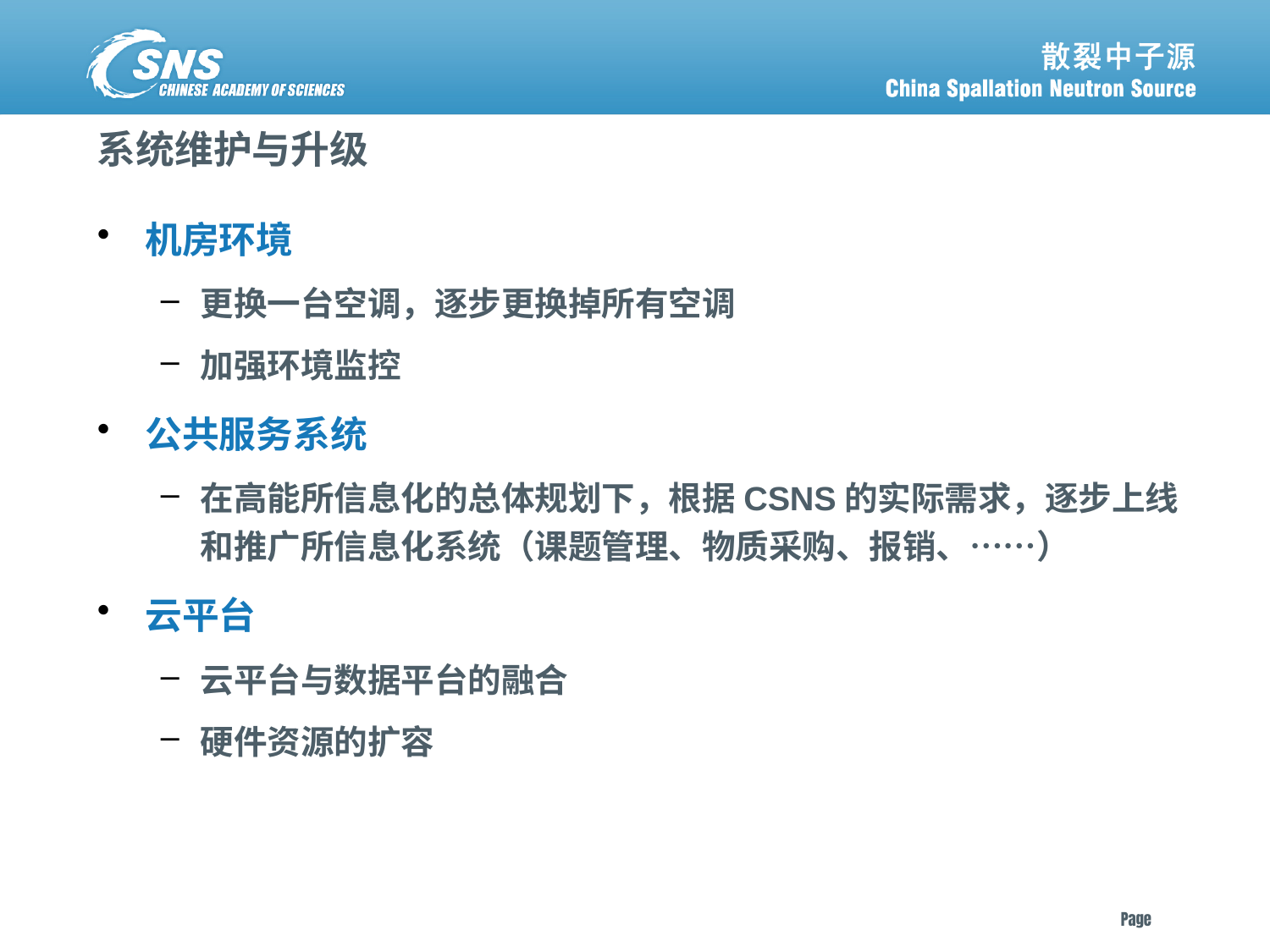

# 系统维护与升级
机房环境
更换一台空调，逐步更换掉所有空调
加强环境监控
公共服务系统
在高能所信息化的总体规划下，根据CSNS的实际需求，逐步上线和推广所信息化系统（课题管理、物质采购、报销、……）
云平台
云平台与数据平台的融合
硬件资源的扩容

32